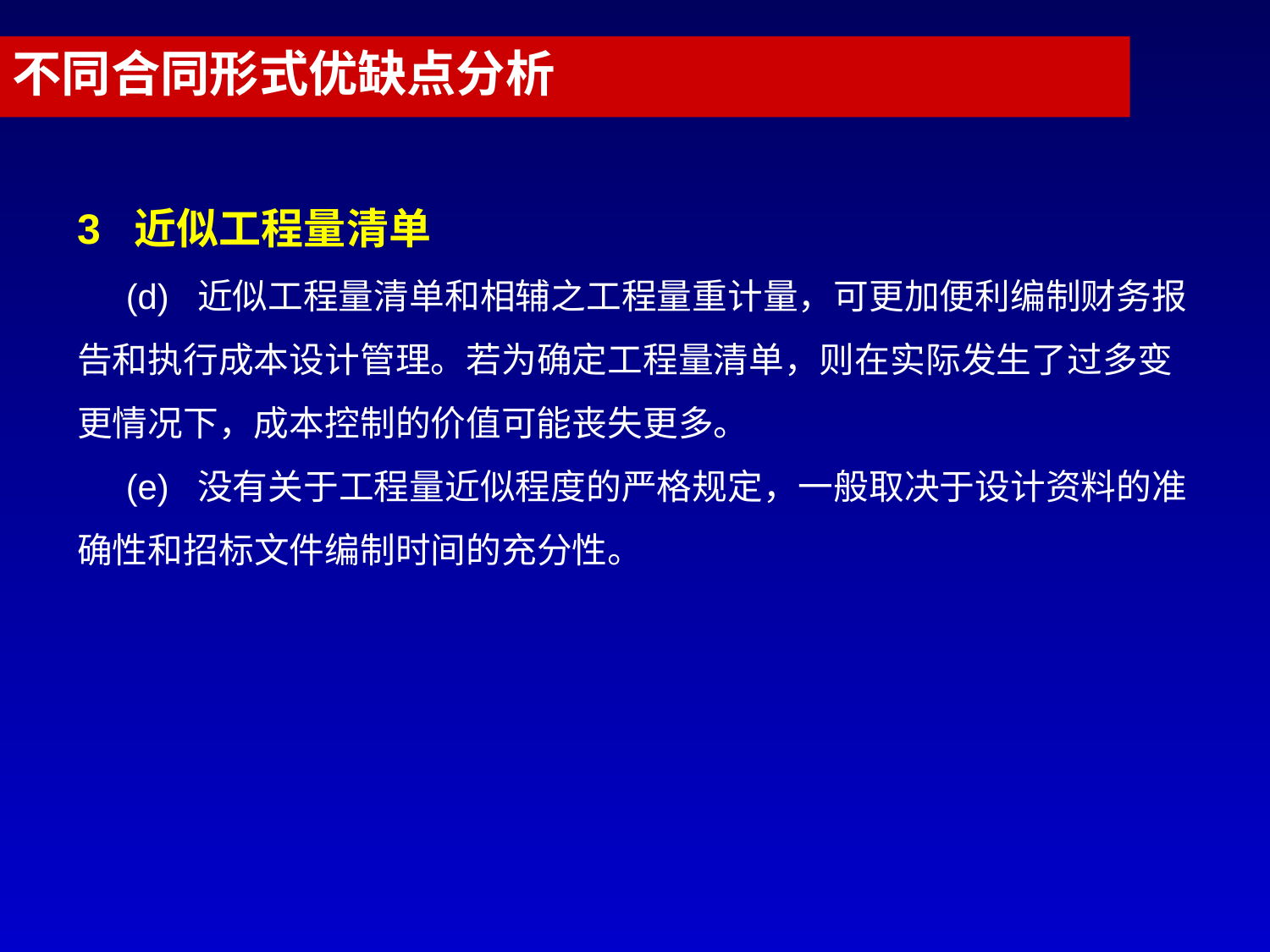

不同合同形式优缺点分析
3  近似工程量清单
     (d)  近似工程量清单和相辅之工程量重计量，可更加便利编制财务报告和执行成本设计管理。若为确定工程量清单，则在实际发生了过多变更情况下，成本控制的价值可能丧失更多。
     (e)  没有关于工程量近似程度的严格规定，一般取决于设计资料的准确性和招标文件编制时间的充分性。

94